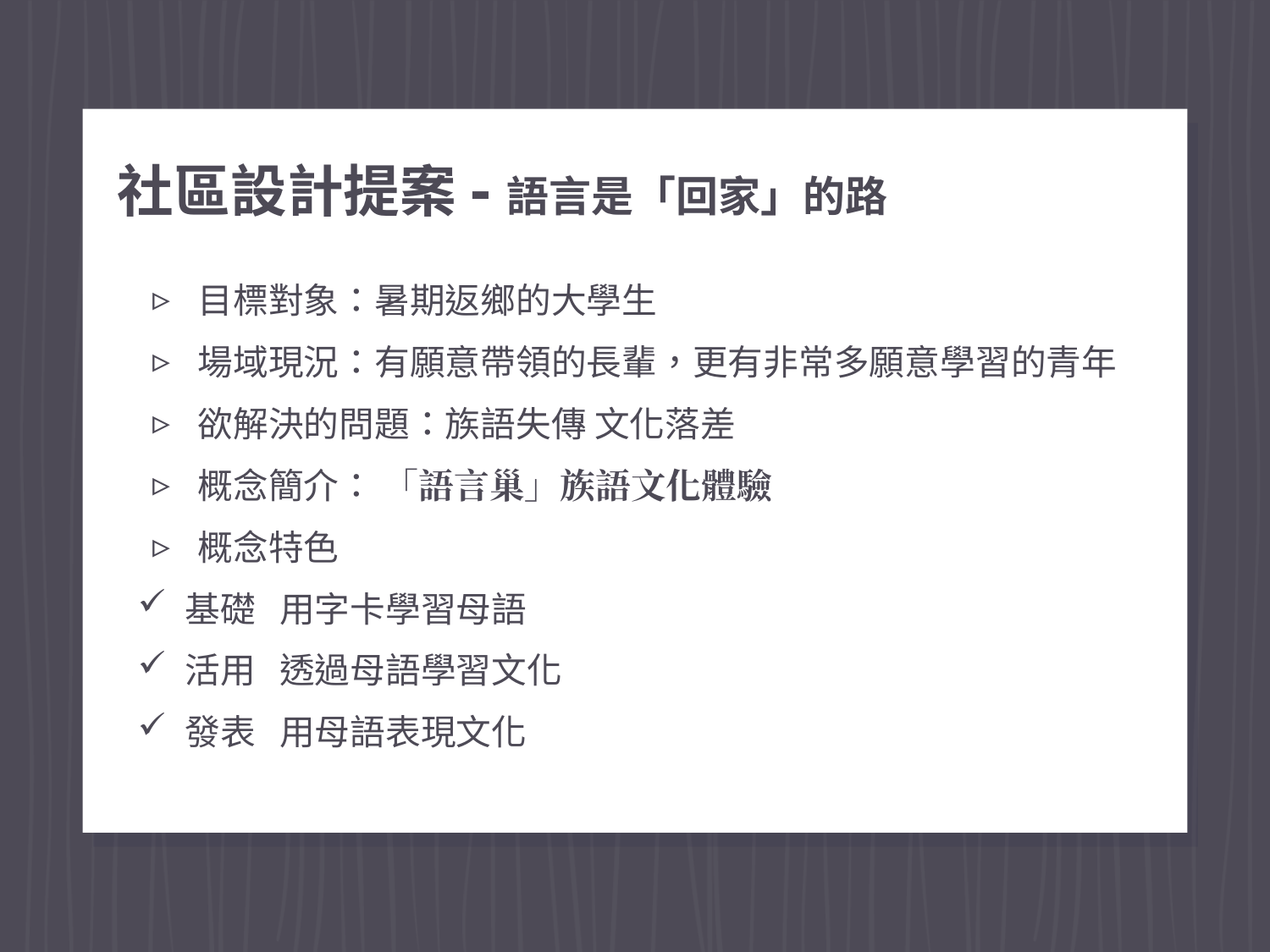

# 社區設計提案-語言是「回家」的路
目標對象：暑期返鄉的大學生
場域現況：有願意帶領的長輩，更有非常多願意學習的青年
欲解決的問題：族語失傳 文化落差
概念簡介： 「語言巢」族語文化體驗
概念特色
基礎   用字卡學習母語
活用   透過母語學習文化
發表   用母語表現文化